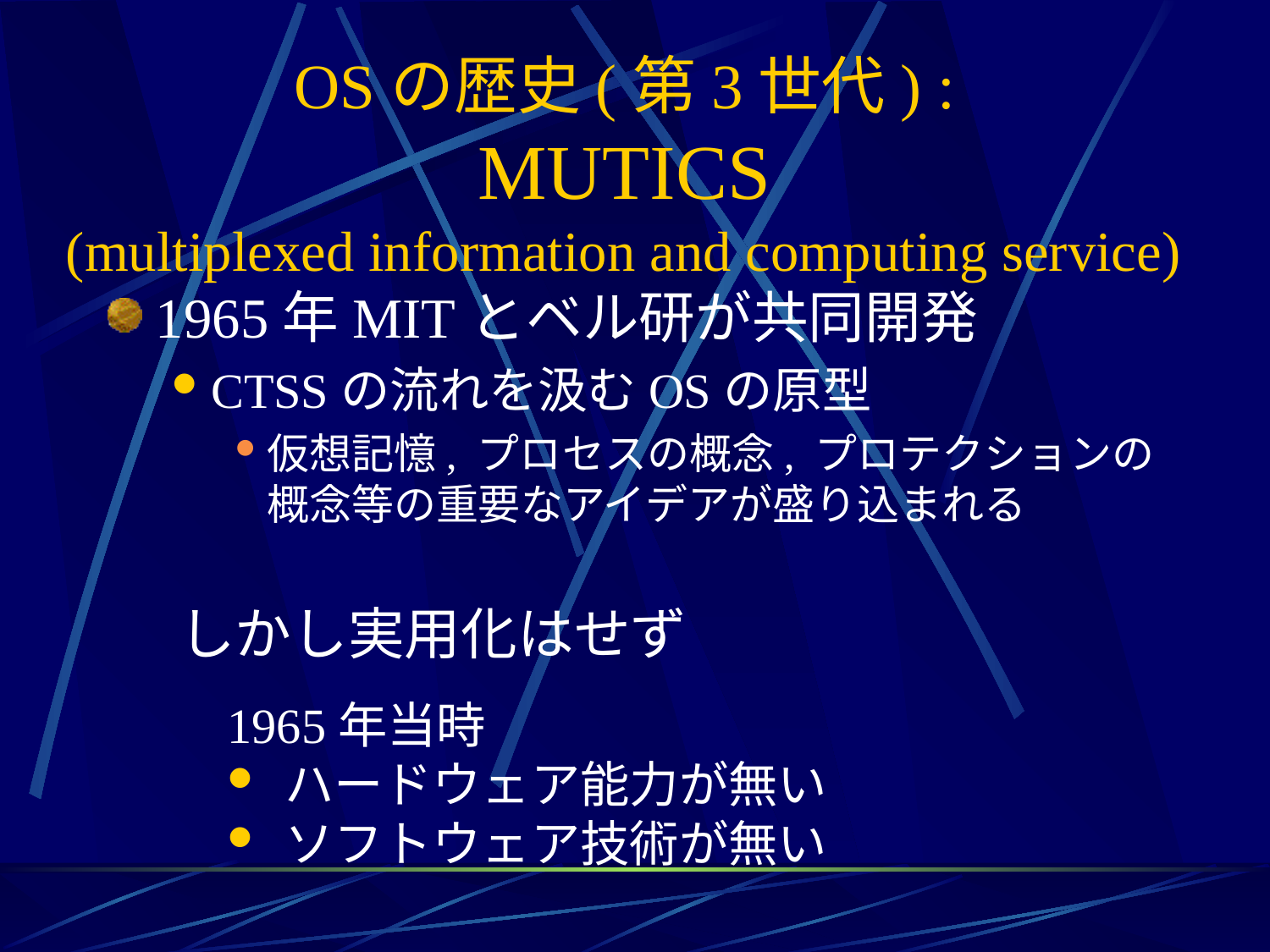

# OSの歴史(第3世代) : MUTICS (multiplexed information and computing service)
1965年MITとベル研が共同開発
CTSSの流れを汲むOSの原型
仮想記憶, プロセスの概念, プロテクションの概念等の重要なアイデアが盛り込まれる
しかし実用化はせず
1965年当時
 ハードウェア能力が無い
 ソフトウェア技術が無い